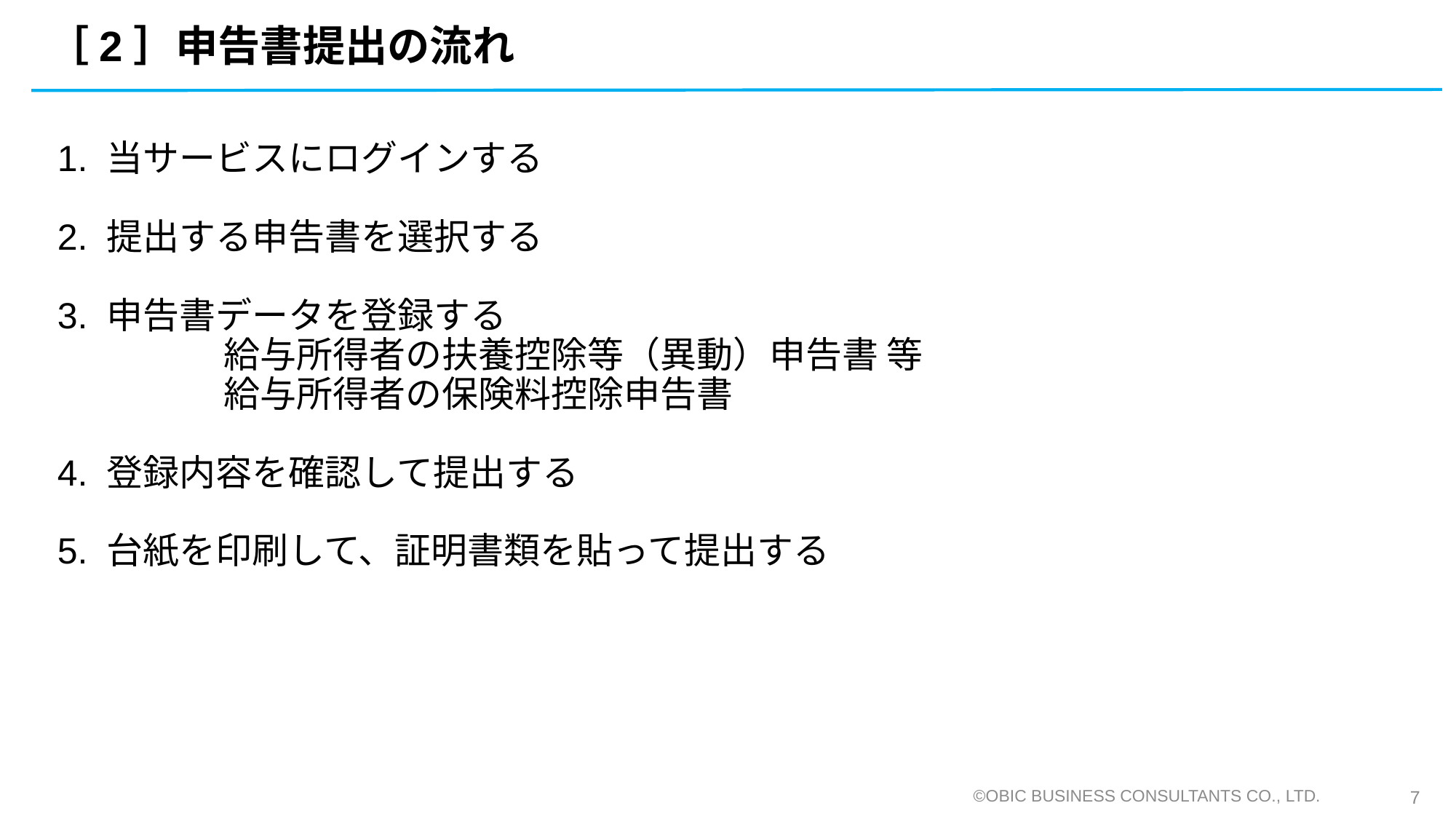

# ［2］申告書提出の流れ
1. 当サービスにログインする
2. 提出する申告書を選択する
3. 申告書データを登録する
      　 　　給与所得者の扶養控除等（異動）申告書 等
      　 　　給与所得者の保険料控除申告書
4. 登録内容を確認して提出する
5. 台紙を印刷して、証明書類を貼って提出する
©OBIC BUSINESS CONSULTANTS CO., LTD.
7